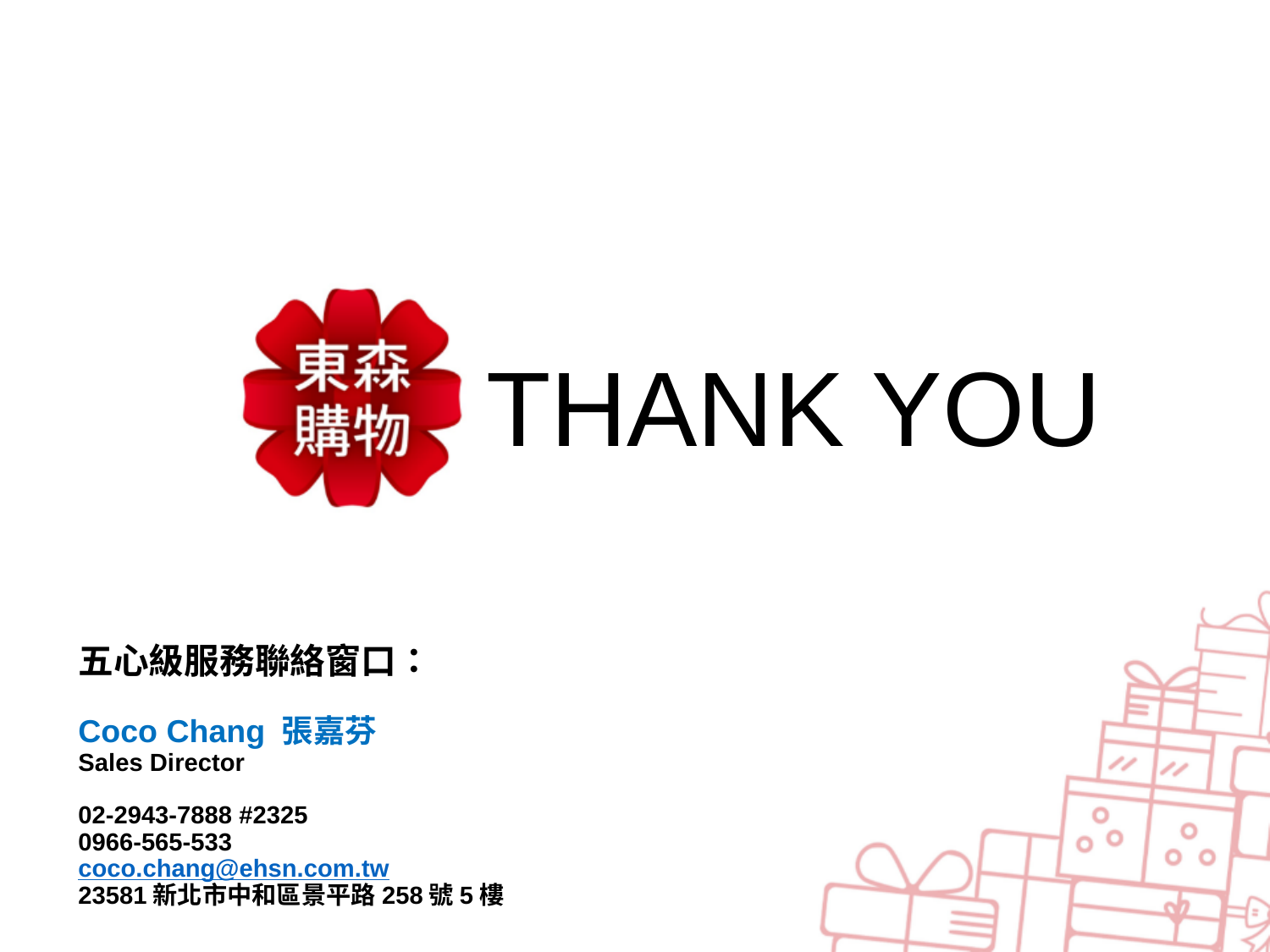

# THANK YOU

五心級服務聯絡窗口：

Coco Chang 張嘉芬
Sales Director

02-2943-7888 #2325
0966-565-533
coco.chang@ehsn.com.tw
23581新北市中和區景平路258號5樓